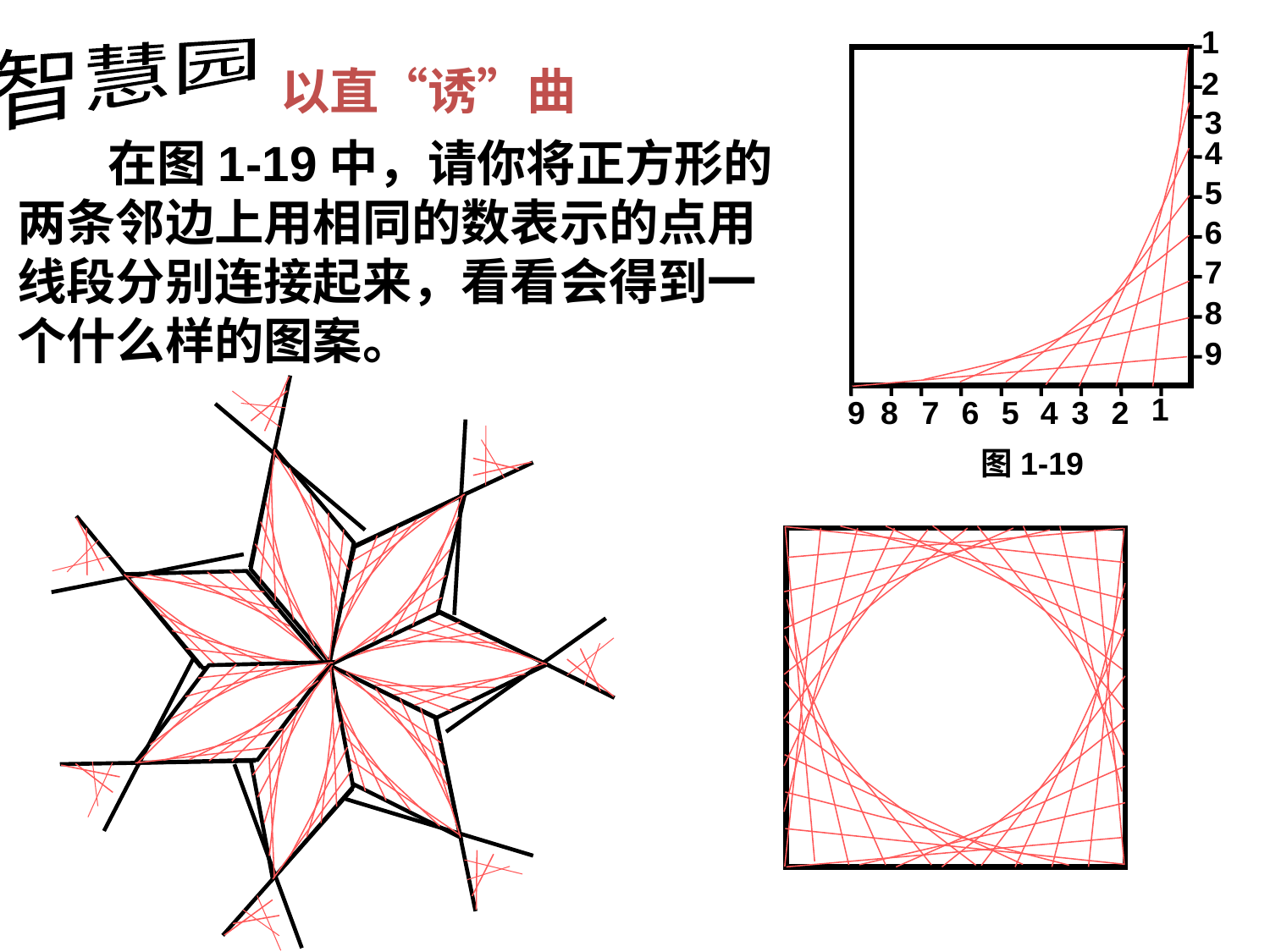

1
智慧园

以直“诱”曲
2

3

       在图1-19中，请你将正方形的两条邻边上用相同的数表示的点用线段分别连接起来，看看会得到一个什么样的图案。
4

5

6

7

8

9

1
9
8
7
6
5
4
3
2

图1-19